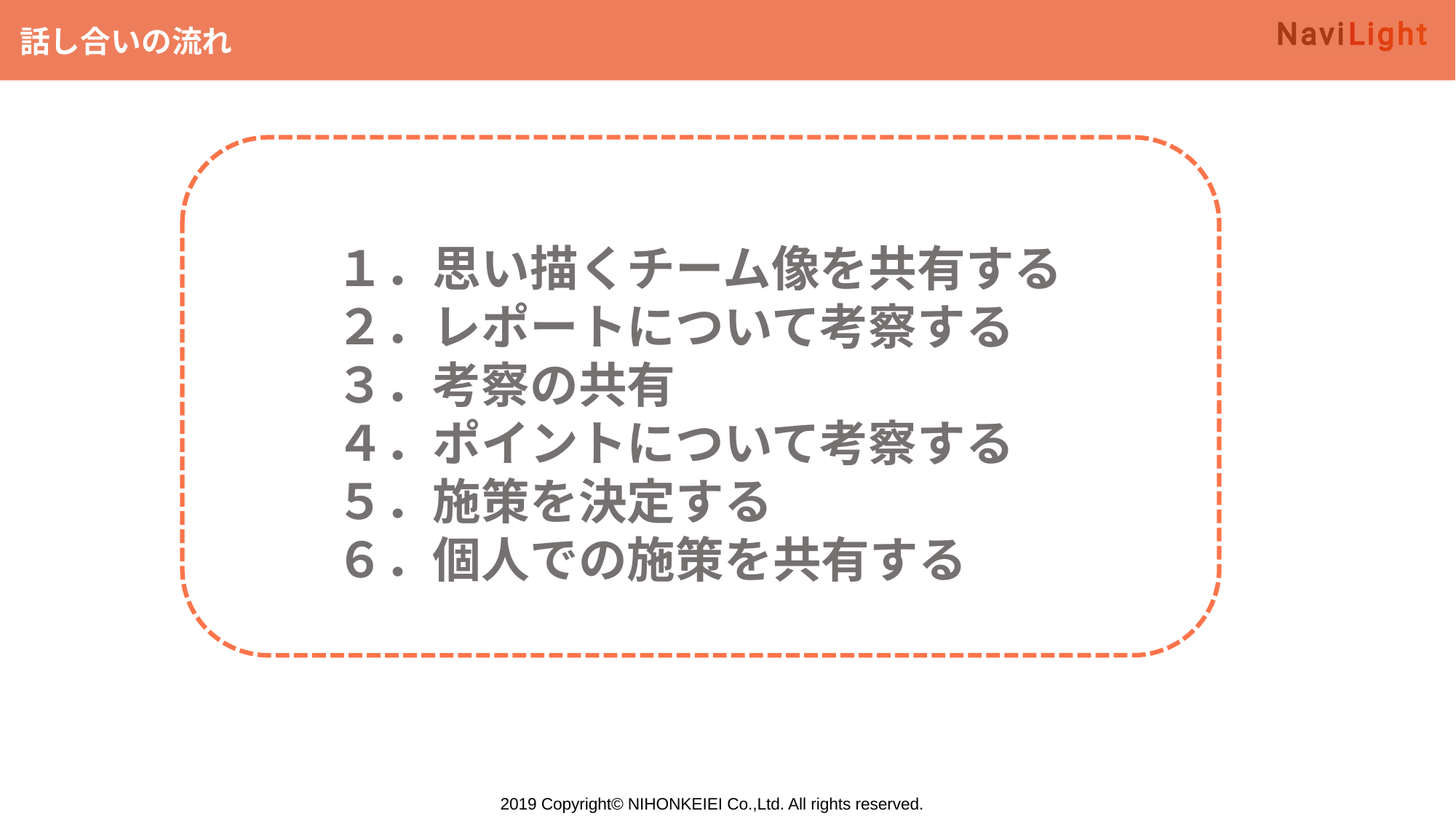

話し合いの流れ

１．思い描くチーム像を共有する

２．レポートについて考察する

３．考察の共有

４．ポイントについて考察する

５．施策を決定する

６．個人での施策を共有する